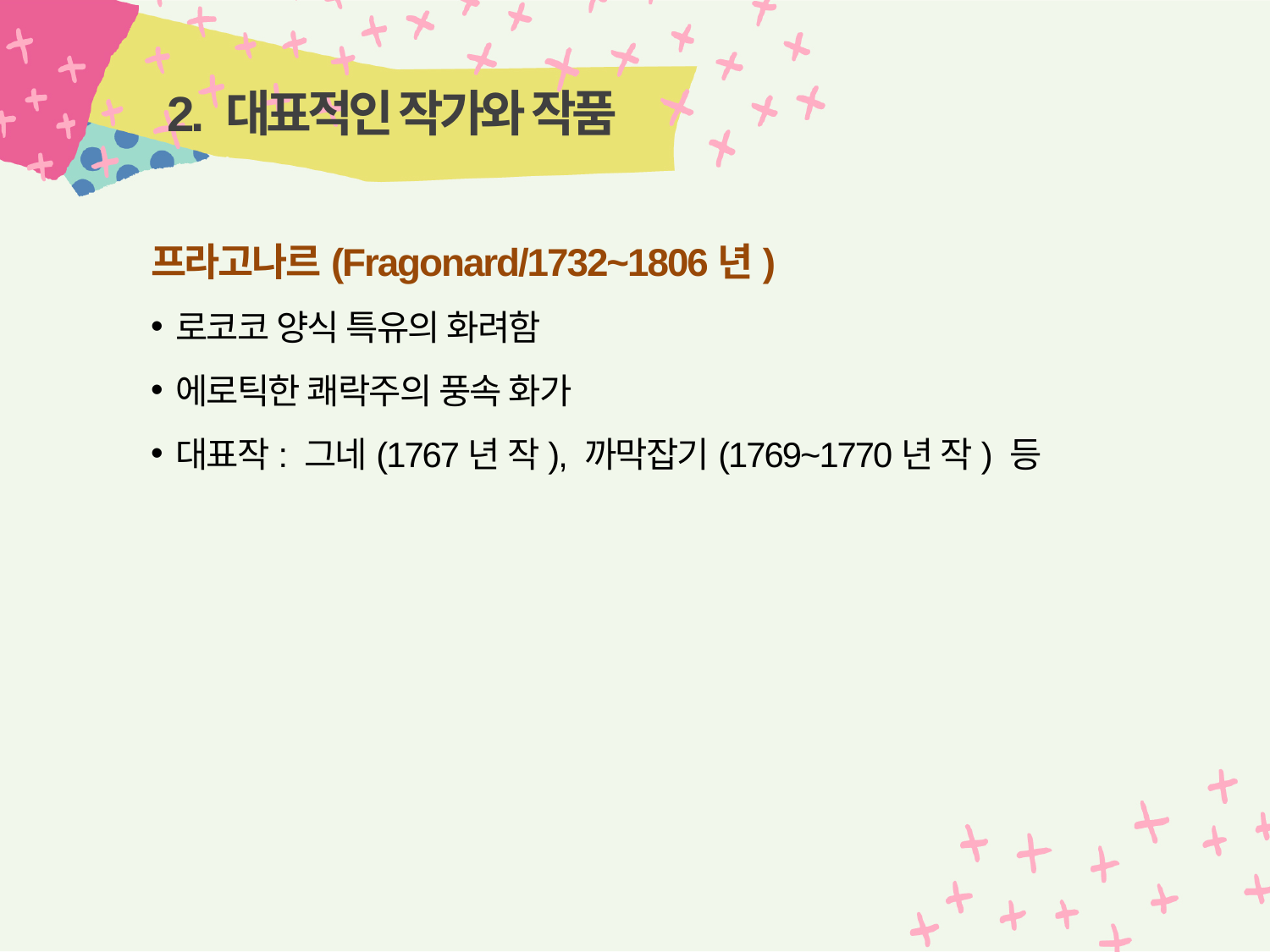

# 2. 대표적인 작가와 작품
프라고나르(Fragonard/1732~1806년)
로코코 양식 특유의 화려함
에로틱한 쾌락주의 풍속 화가
대표작: 그네(1767년 작), 까막잡기(1769~1770년 작) 등